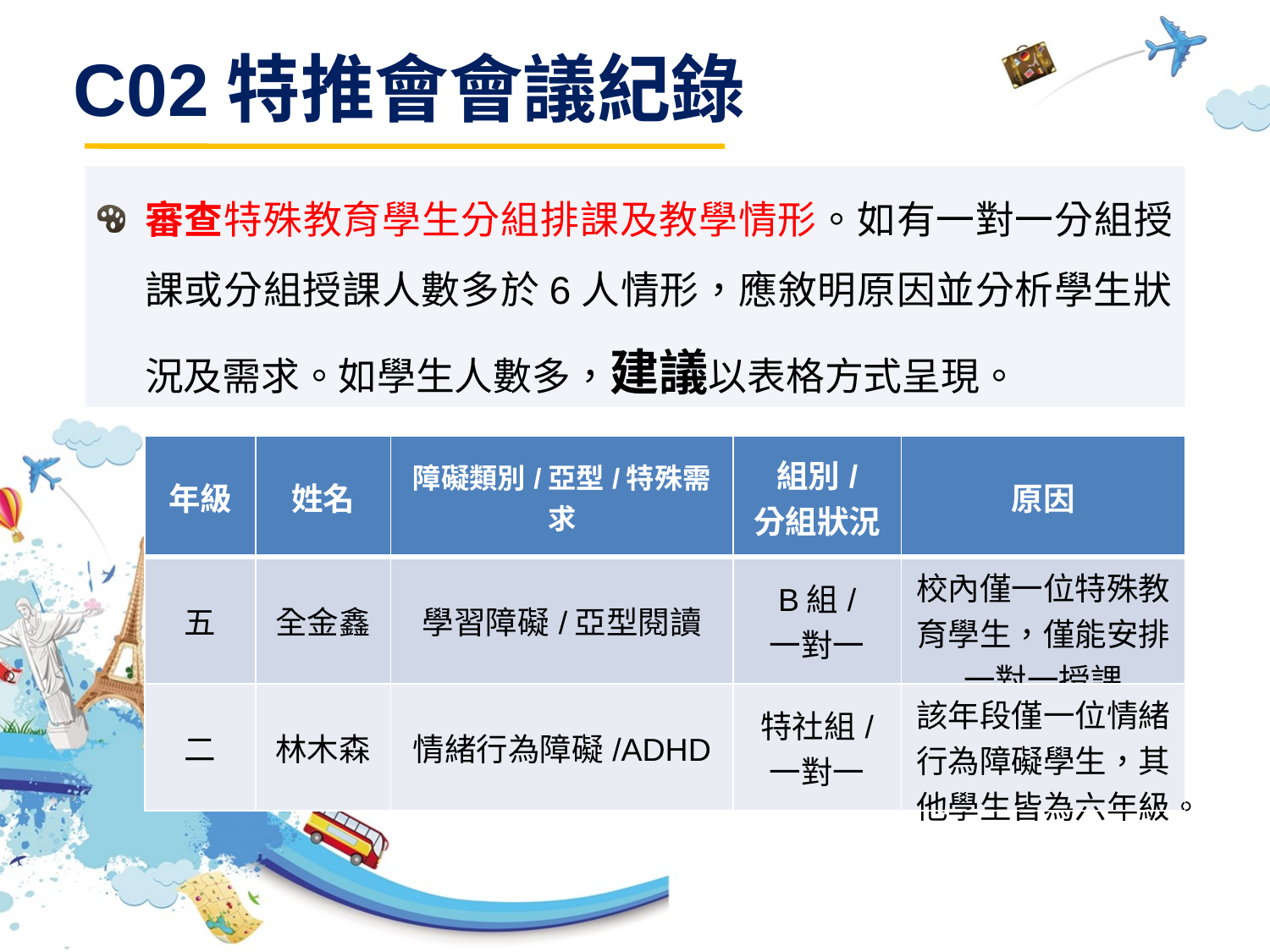

C02特推會會議紀錄
審查特殊教育學生分組排課及教學情形。如有一對一分組授課或分組授課人數多於6人情形，應敘明原因並分析學生狀況及需求。如學生人數多，建議以表格方式呈現。
| 年級 | 姓名 | 障礙類別/亞型/特殊需求 | 組別/ 分組狀況 | 原因 |
| --- | --- | --- | --- | --- |
| 五 | 全金鑫 | 學習障礙/亞型閱讀 | B組/ 一對一 | 校內僅一位特殊教育學生，僅能安排一對一授課 |
| 二 | 林木森 | 情緒行為障礙/ADHD | 特社組/ 一對一 | 該年段僅一位情緒行為障礙學生，其他學生皆為六年級。 |